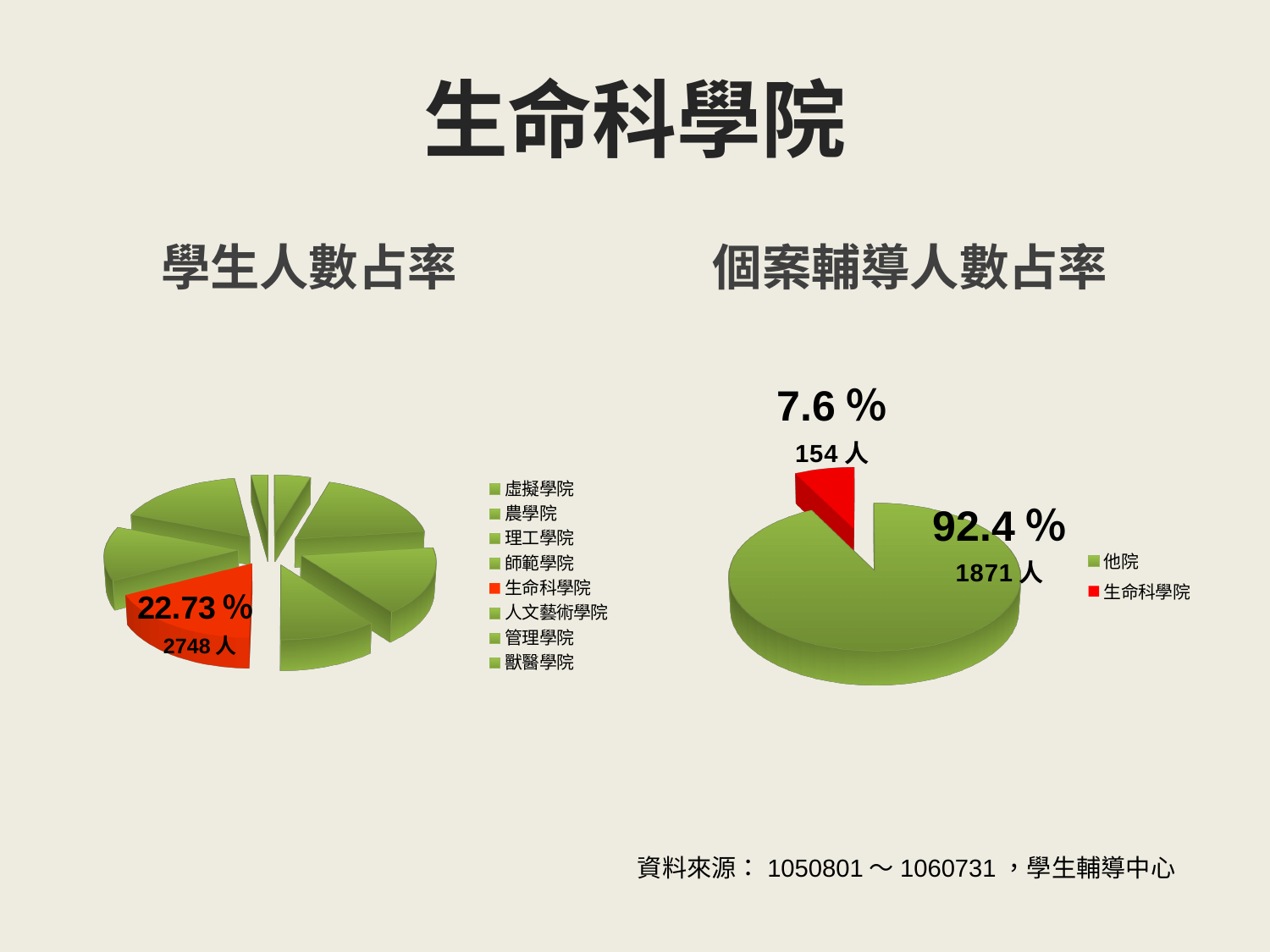

# 生命科學院
學生人數占率
個案輔導人數占率

[unsupported chart]

[unsupported chart]

資料來源：1050801～1060731，學生輔導中心